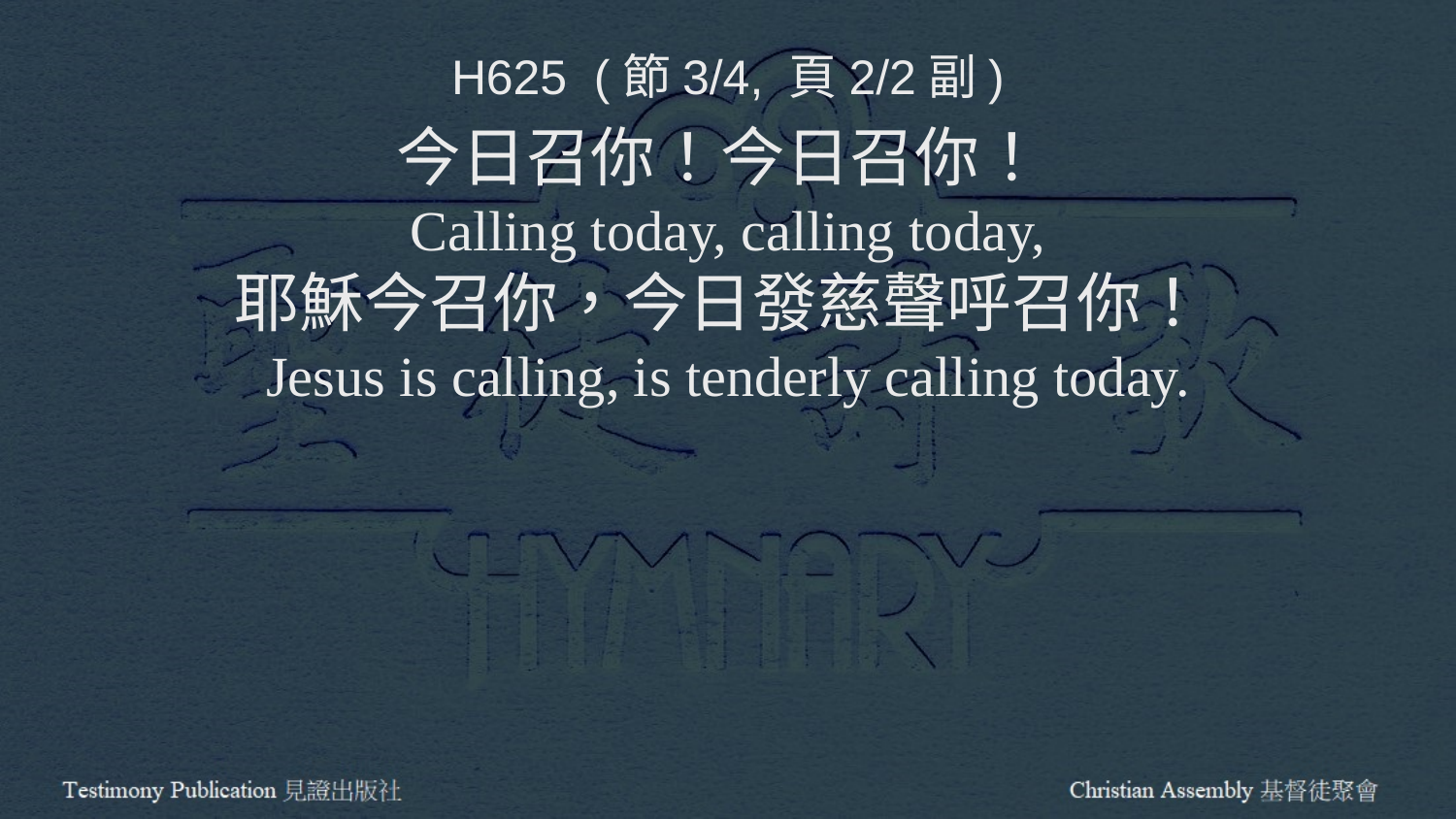

H625  (節3/4, 頁2/2副)
今日召你！今日召你！
Calling today, calling today,
耶穌今召你，今日發慈聲呼召你！
Jesus is calling, is tenderly calling today.